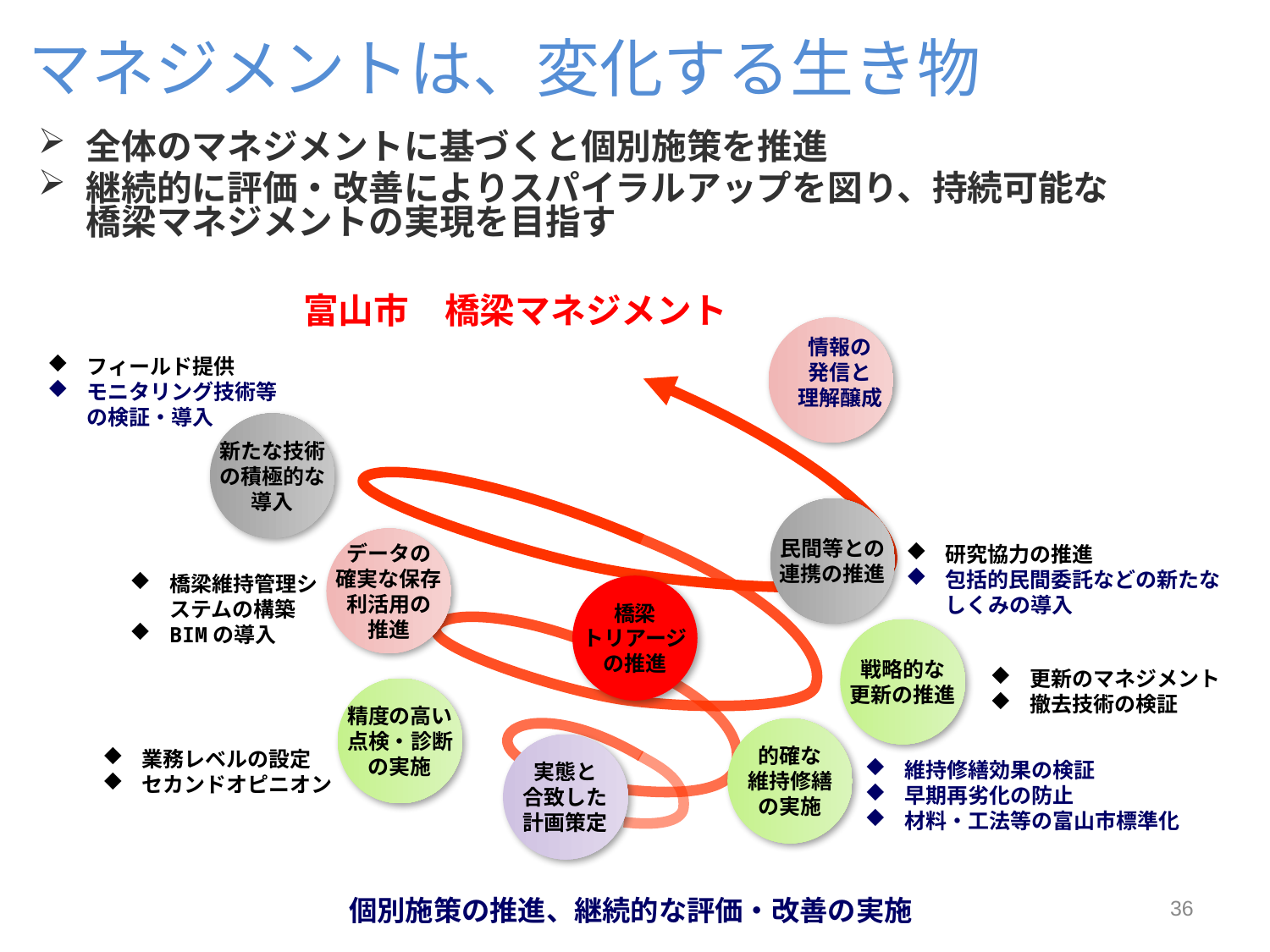

マネジメントは、変化する生き物
全体のマネジメントに基づくと個別施策を推進
継続的に評価・改善によりスパイラルアップを図り、持続可能な橋梁マネジメントの実現を目指す
富山市　橋梁マネジメント

情報の
発信と
理解醸成

フィールド提供
モニタリング技術等の検証・導入

新たな技術
の積極的な
導入

民間等との
連携の推進

データの
確実な保存
利活用の
推進

研究協力の推進
包括的民間委託などの新たなしくみの導入
橋梁
トリアージ
の推進

橋梁維持管理システムの構築
BIMの導入
戦略的な
更新の推進

更新のマネジメント
撤去技術の検証
精度の高い
点検・診断
の実施

的確な
維持修繕
の実施

業務レベルの設定
セカンドオピニオン
実態と
合致した
計画策定

維持修繕効果の検証
早期再劣化の防止
材料・工法等の富山市標準化
個別施策の推進、継続的な評価・改善の実施
36